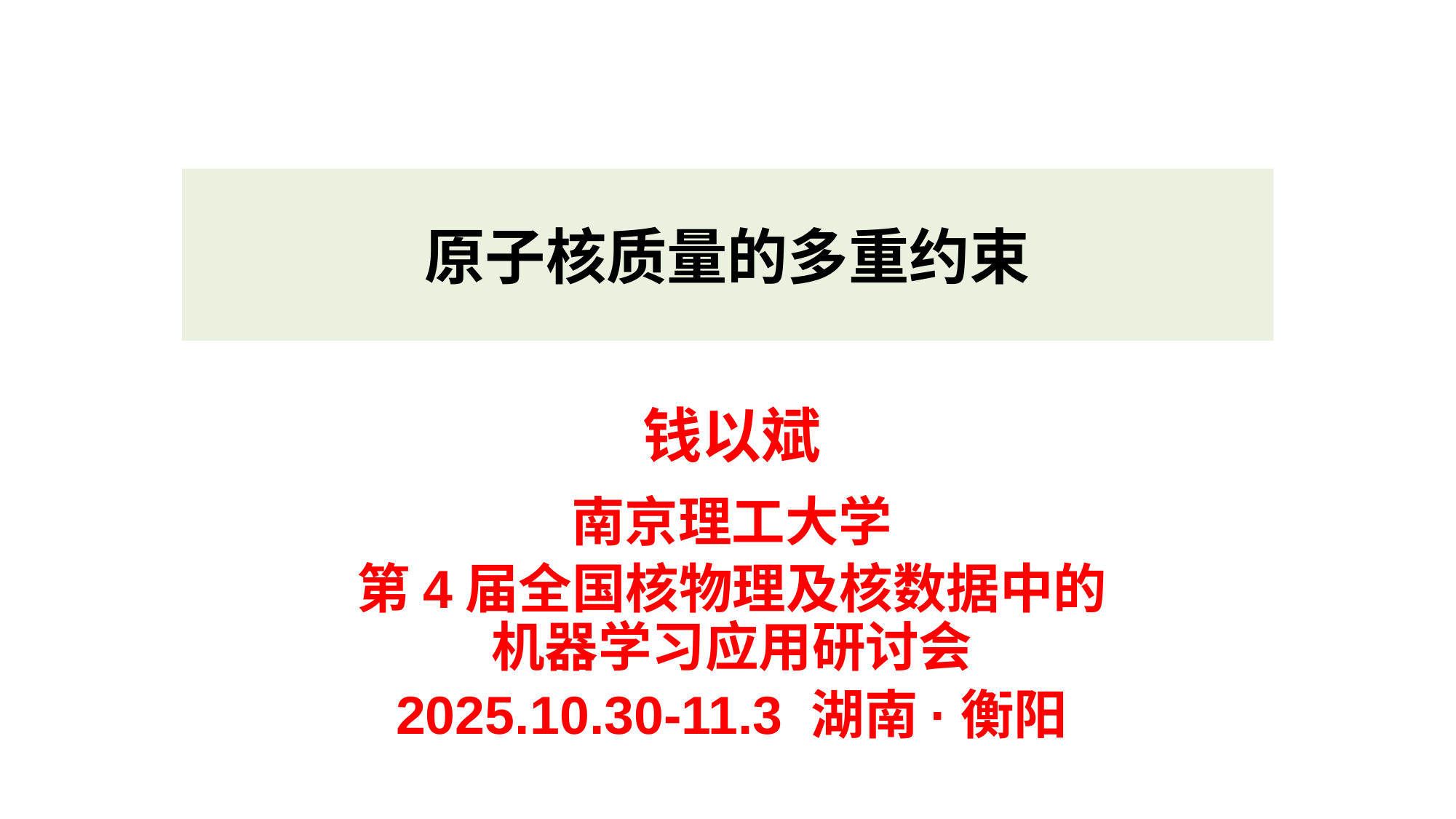

# 原子核质量的多重约束
钱以斌
南京理工大学
第4届全国核物理及核数据中的机器学习应用研讨会
2025.10.30-11.3 湖南·衡阳